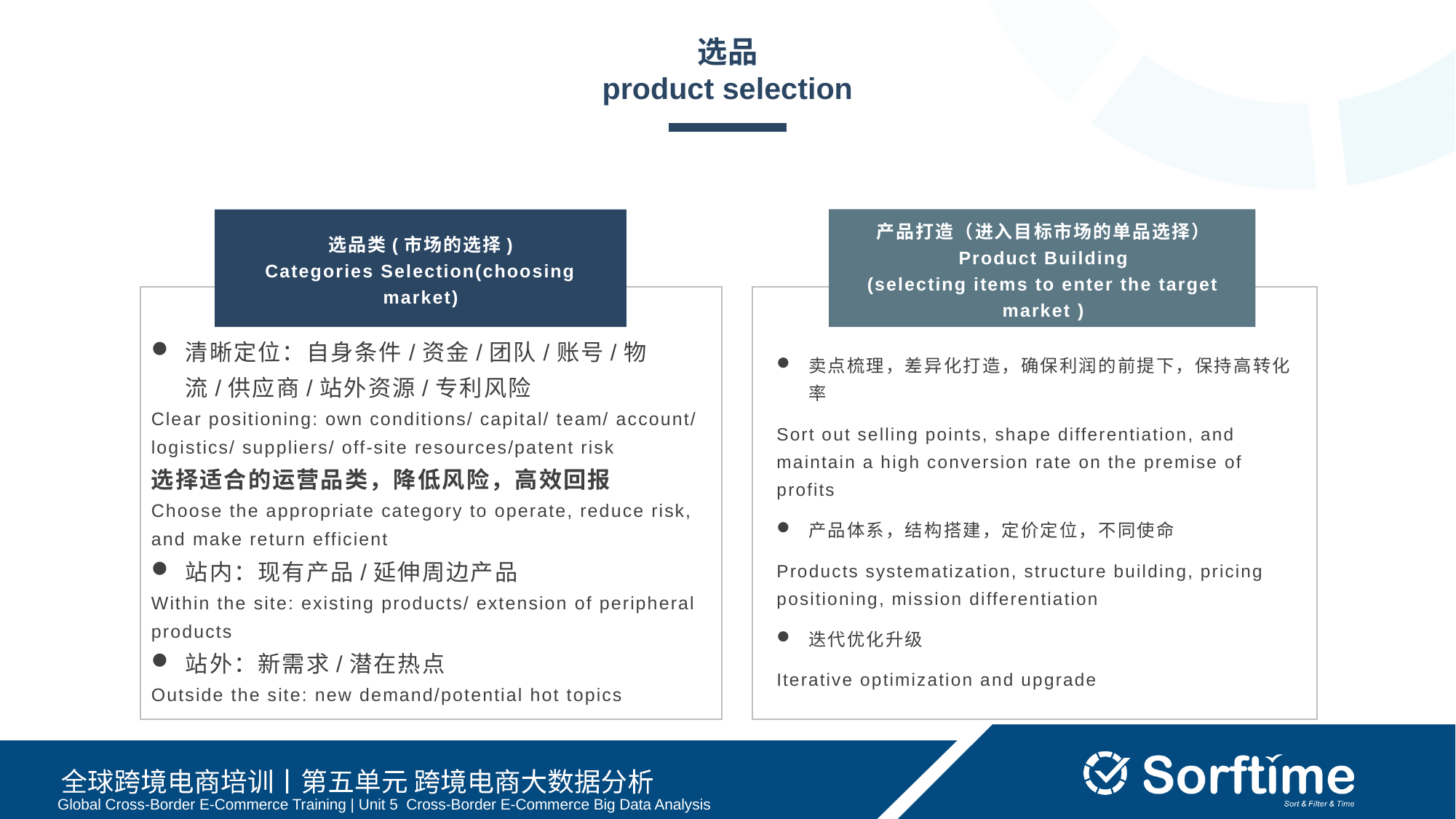

选品
product selection

产品打造（进入目标市场的单品选择）
Product Building
(selecting items to enter the target market )
选品类(市场的选择)
Categories Selection(choosing market)

清晰定位：⾃身条件/资⾦/团队/账号/物流/供应商/站外资源/专利⻛险
Clear positioning: own conditions/ capital/ team/ account/ logistics/ suppliers/ off-site resources/patent risk
选择适合的运营品类，降低⻛险，⾼效回报
Choose the appropriate category to operate, reduce risk, and make return efficient
站内：现有产品/延伸周边产品
Within the site: existing products/ extension of peripheral products
站外：新需求/潜在热点
Outside the site: new demand/potential hot topics

卖点梳理，差异化打造，确保利润的前提下，保持高转化率
Sort out selling points, shape differentiation, and maintain a high conversion rate on the premise of profits
产品体系，结构搭建，定价定位，不同使命
Products systematization, structure building, pricing positioning, mission differentiation
迭代优化升级
Iterative optimization and upgrade

Global Cross-Border E-Commerce Training | Unit 5  Cross-Border E-Commerce Big Data Analysis